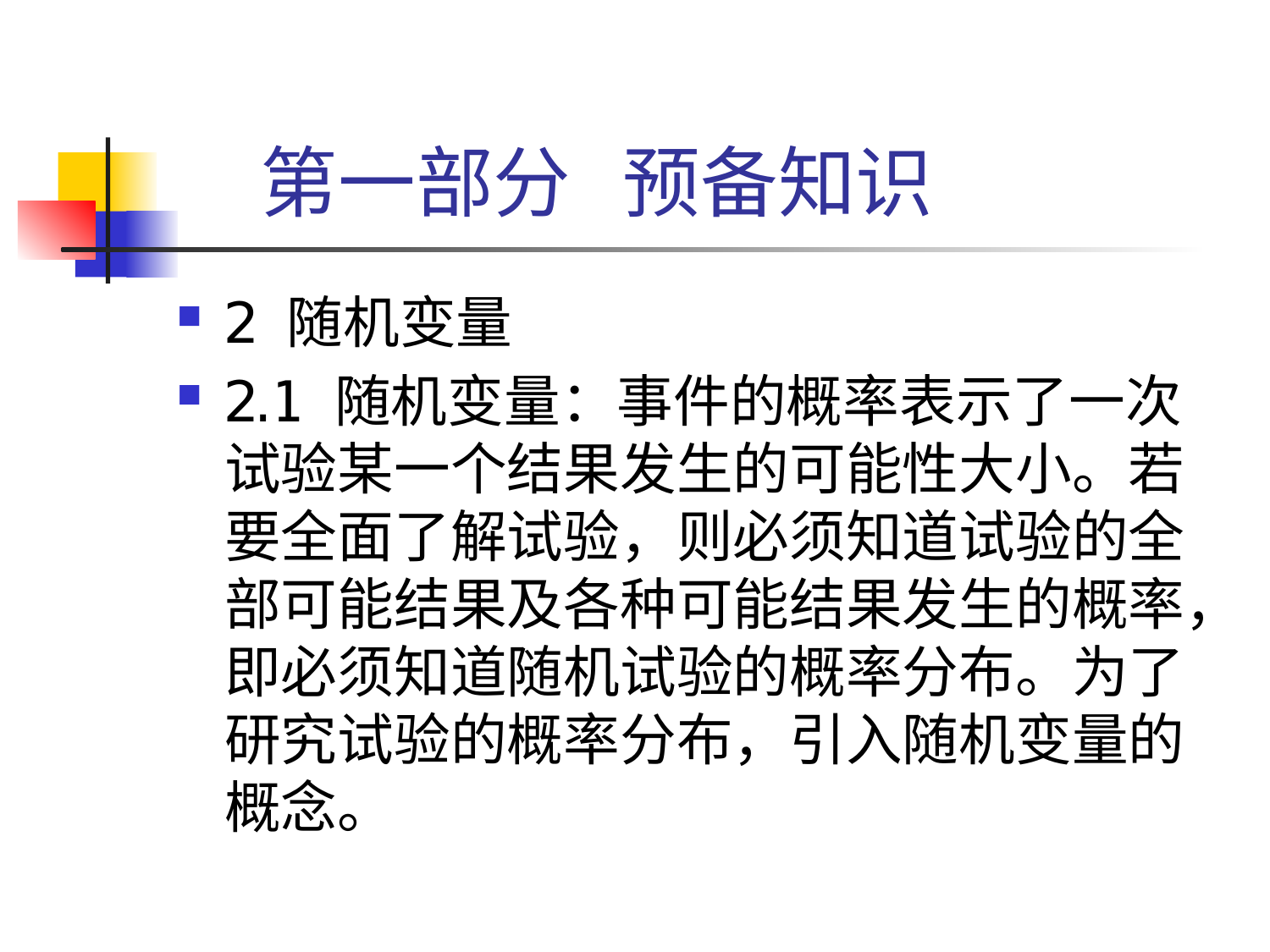

# 第一部分   预备知识
2 随机变量
2.1 随机变量：事件的概率表示了一次试验某一个结果发生的可能性大小。若要全面了解试验，则必须知道试验的全部可能结果及各种可能结果发生的概率，即必须知道随机试验的概率分布。为了研究试验的概率分布，引入随机变量的概念。